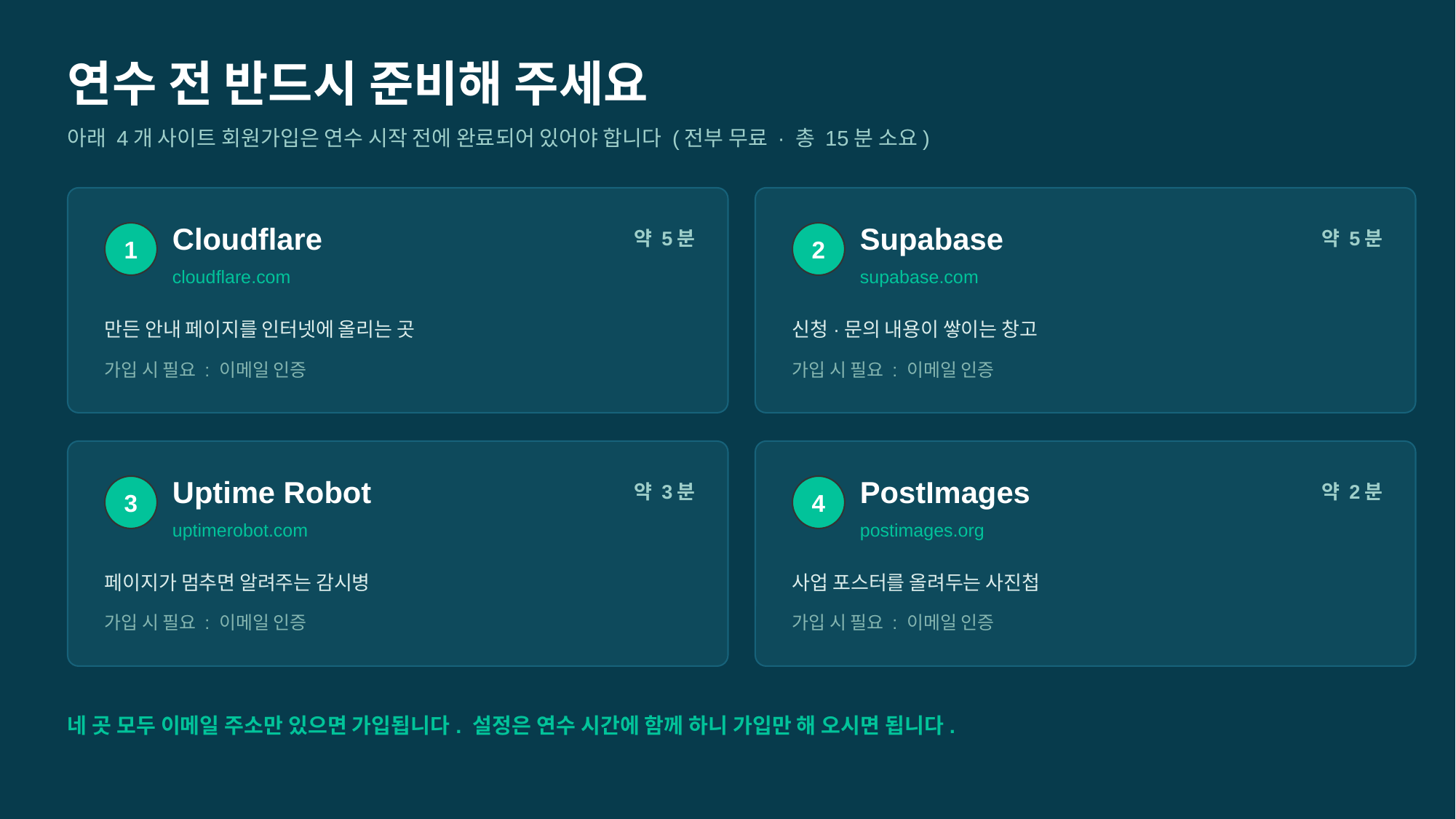

연수 전 반드시 준비해 주세요
아래 4개 사이트 회원가입은 연수 시작 전에 완료되어 있어야 합니다 (전부 무료 · 총 15분 소요)

Cloudflare
약 5분
Supabase
약 5분

1

2
cloudflare.com
supabase.com
만든 안내 페이지를 인터넷에 올리는 곳
신청·문의 내용이 쌓이는 창고
가입 시 필요 : 이메일 인증
가입 시 필요 : 이메일 인증

Uptime Robot
약 3분
PostImages
약 2분

3

4
uptimerobot.com
postimages.org
페이지가 멈추면 알려주는 감시병
사업 포스터를 올려두는 사진첩
가입 시 필요 : 이메일 인증
가입 시 필요 : 이메일 인증
네 곳 모두 이메일 주소만 있으면 가입됩니다. 설정은 연수 시간에 함께 하니 가입만 해 오시면 됩니다.